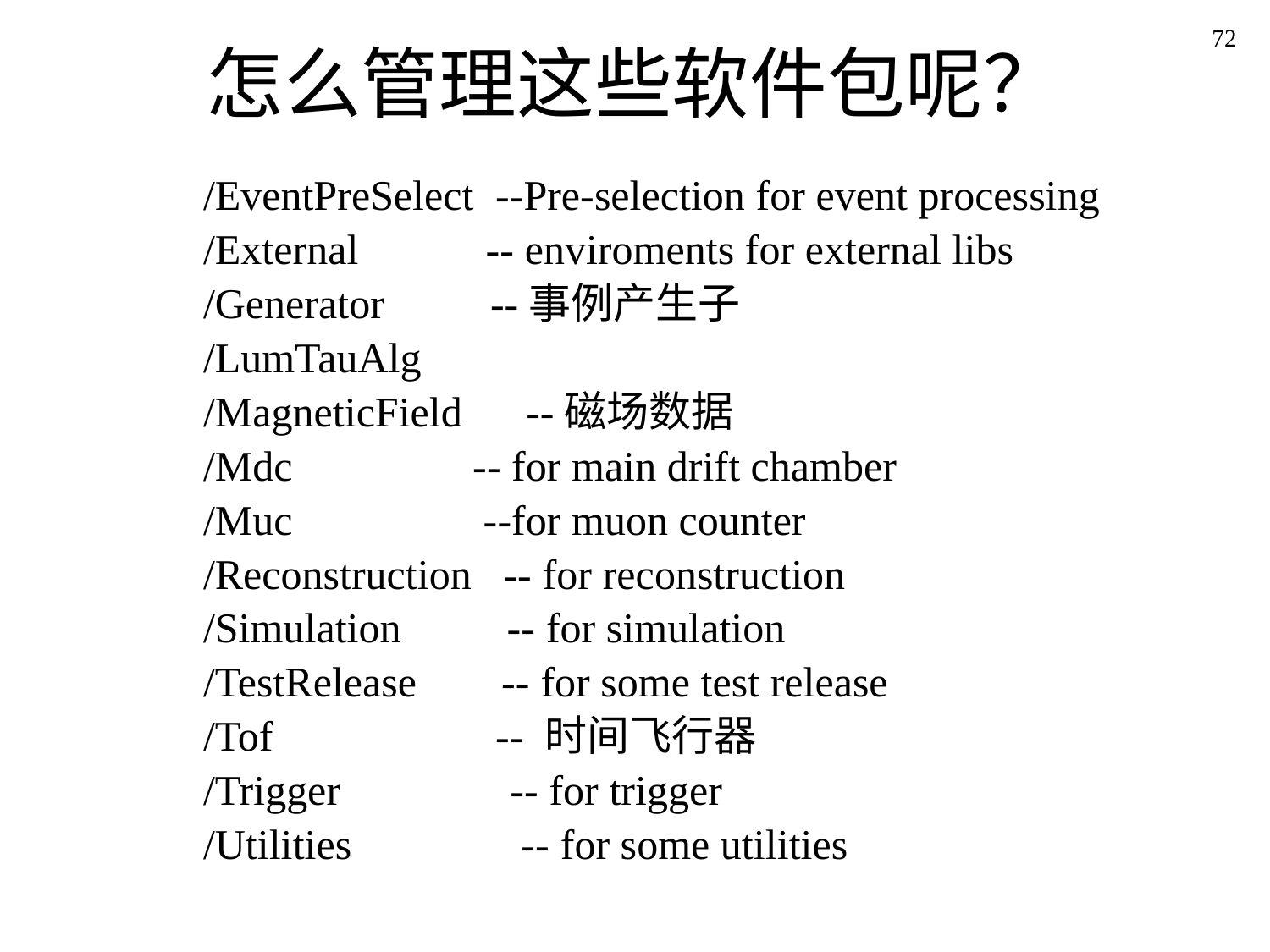

# 怎么管理这些软件包呢？
72
/EventPreSelect  --Pre-selection for event processing
/External            -- enviroments for external libs
/Generator          --事例产生子
/LumTauAlg
/MagneticField	  --磁场数据
/Mdc                 -- for main drift chamber
/Muc                  --for muon counter
/Reconstruction   -- for reconstruction
/Simulation          -- for simulation
/TestRelease        -- for some test release
/Tof                     -- 时间飞行器
/Trigger                -- for trigger
/Utilities                -- for some utilities